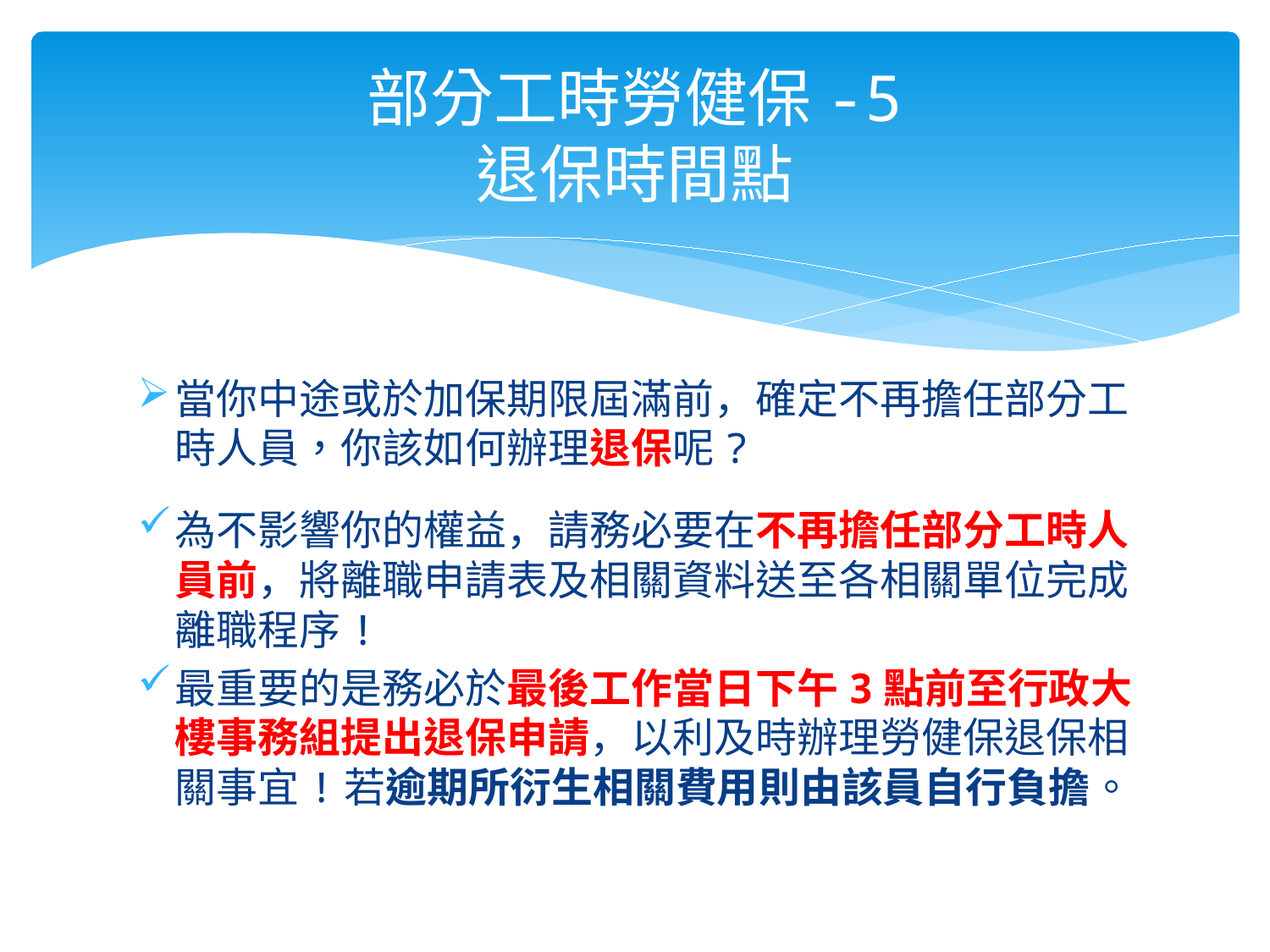

# 部分工時勞健保-5 退保時間點
當你中途或於加保期限屆滿前，確定不再擔任部分工時人員，你該如何辦理退保呢?

為不影響你的權益，請務必要在不再擔任部分工時人員前，將離職申請表及相關資料送至各相關單位完成離職程序!
最重要的是務必於最後工作當日下午3點前至行政大樓事務組提出退保申請，以利及時辦理勞健保退保相關事宜!若逾期所衍生相關費用則由該員自行負擔。